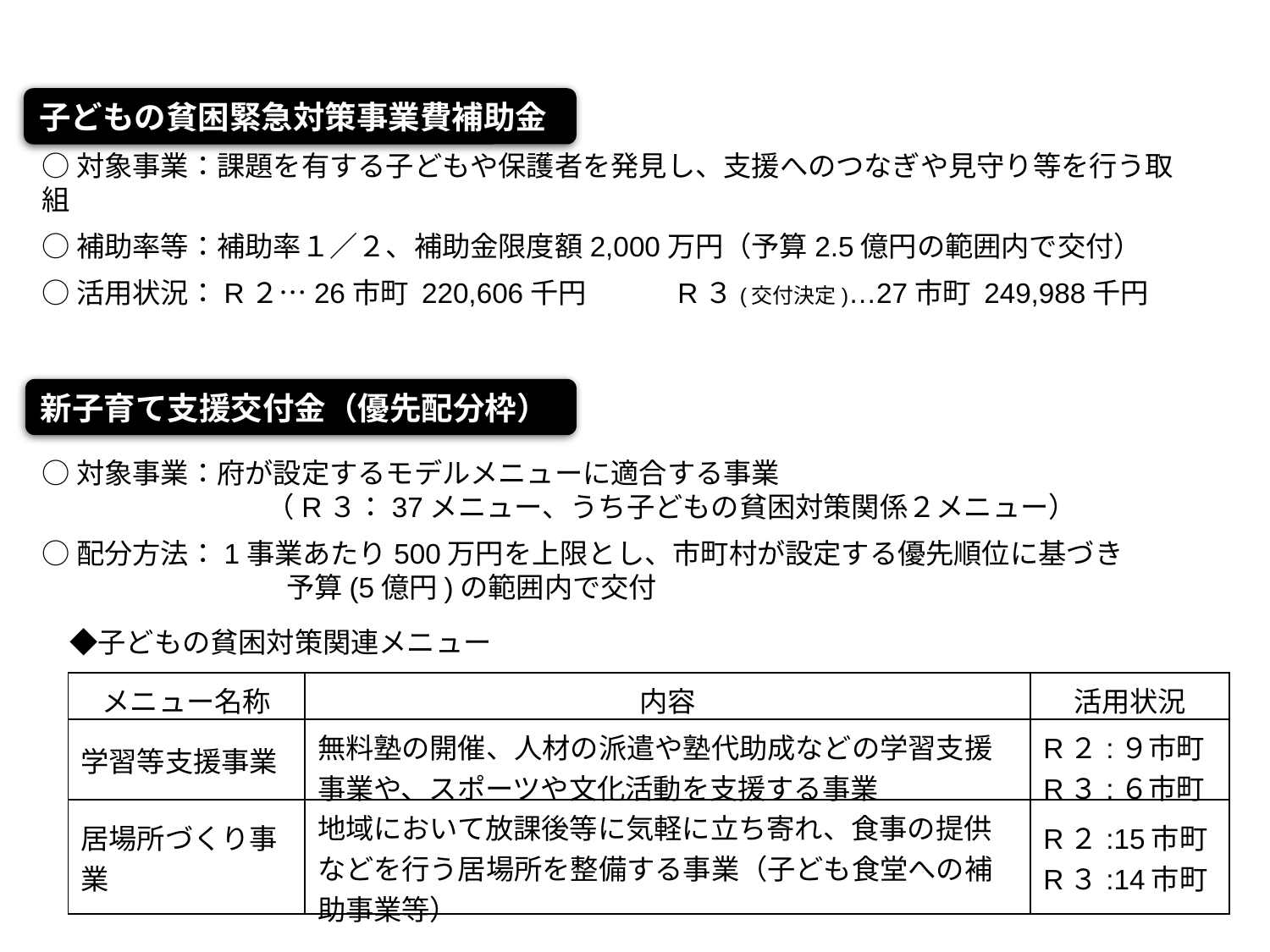

子どもの貧困緊急対策事業費補助金

○対象事業：課題を有する子どもや保護者を発見し、支援へのつなぎや見守り等を行う取組

○補助率等：補助率１／２、補助金限度額2,000万円（予算2.5億円の範囲内で交付）

○活用状況：R２…26市町 220,606千円　　　R３(交付決定)…27市町 249,988千円

新子育て支援交付金（優先配分枠）
○対象事業：府が設定するモデルメニューに適合する事業
　　　　　　　　（R３：37メニュー、うち子どもの貧困対策関係２メニュー）

○配分方法：1事業あたり500万円を上限とし、市町村が設定する優先順位に基づき
 　　　　　　　　 予算(5億円)の範囲内で交付

　◆子どもの貧困対策関連メニュー

| メニュー名称 | 内容 | 活用状況 |
| --- | --- | --- |
| 学習等支援事業 | 無料塾の開催、人材の派遣や塾代助成などの学習支援事業や、スポーツや文化活動を支援する事業 | R２:９市町 R３:６市町 |
| 居場所づくり事業 | 地域において放課後等に気軽に立ち寄れ、食事の提供などを行う居場所を整備する事業（子ども食堂への補助事業等） | R２:15市町 R３:14市町 |